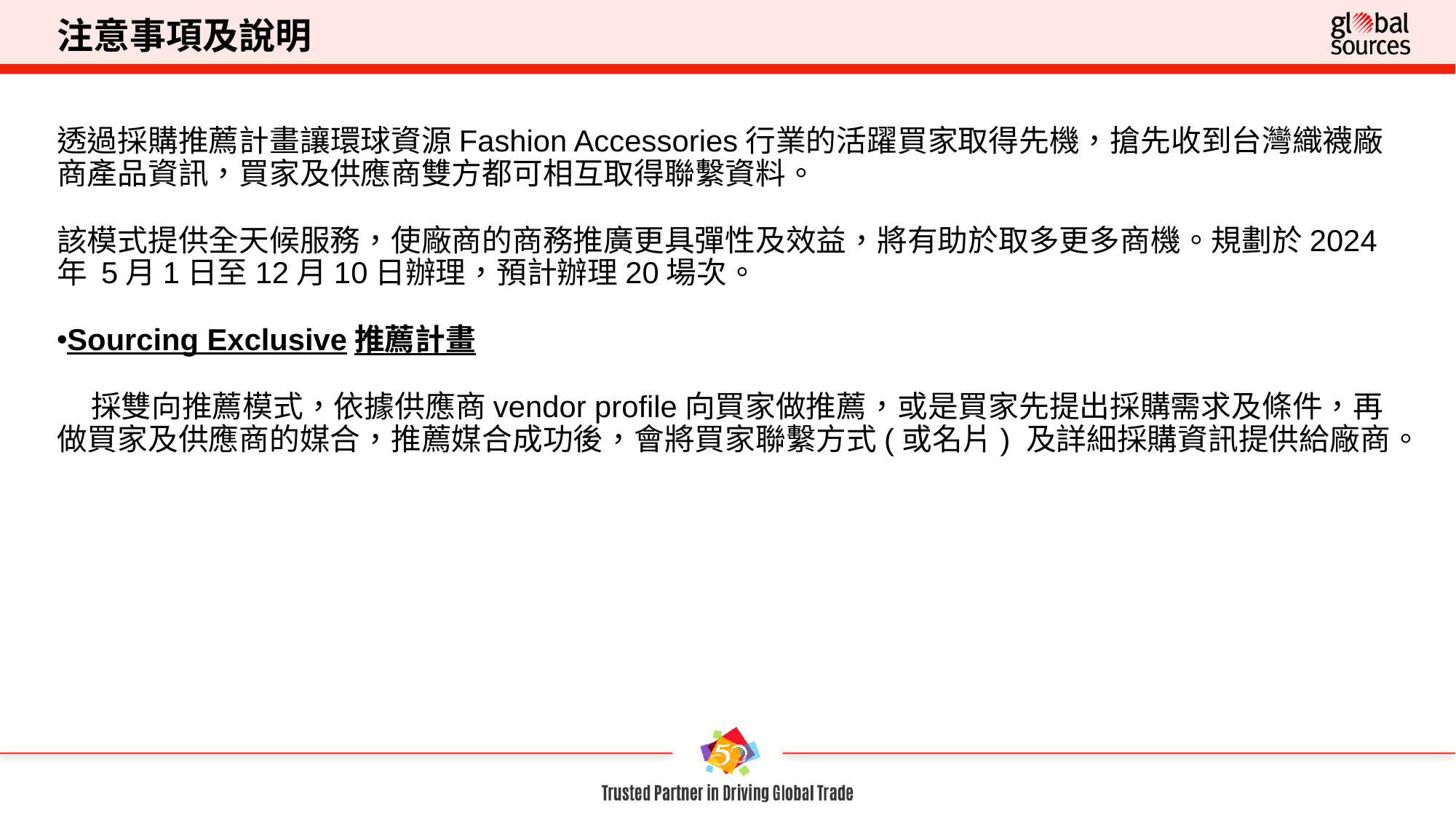

注意事項及說明
透過採購推薦計畫讓環球資源Fashion Accessories行業的活躍買家取得先機，搶先收到台灣織襪廠商產品資訊，買家及供應商雙方都可相互取得聯繫資料。
該模式提供全天候服務，使廠商的商務推廣更具彈性及效益，將有助於取多更多商機。規劃於2024年 5月1日至12月10日辦理，預計辦理20場次。
Sourcing Exclusive推薦計畫
    採雙向推薦模式，依據供應商vendor profile向買家做推薦，或是買家先提出採購需求及條件，再做買家及供應商的媒合，推薦媒合成功後，會將買家聯繫方式(或名片) 及詳細採購資訊提供給廠商。